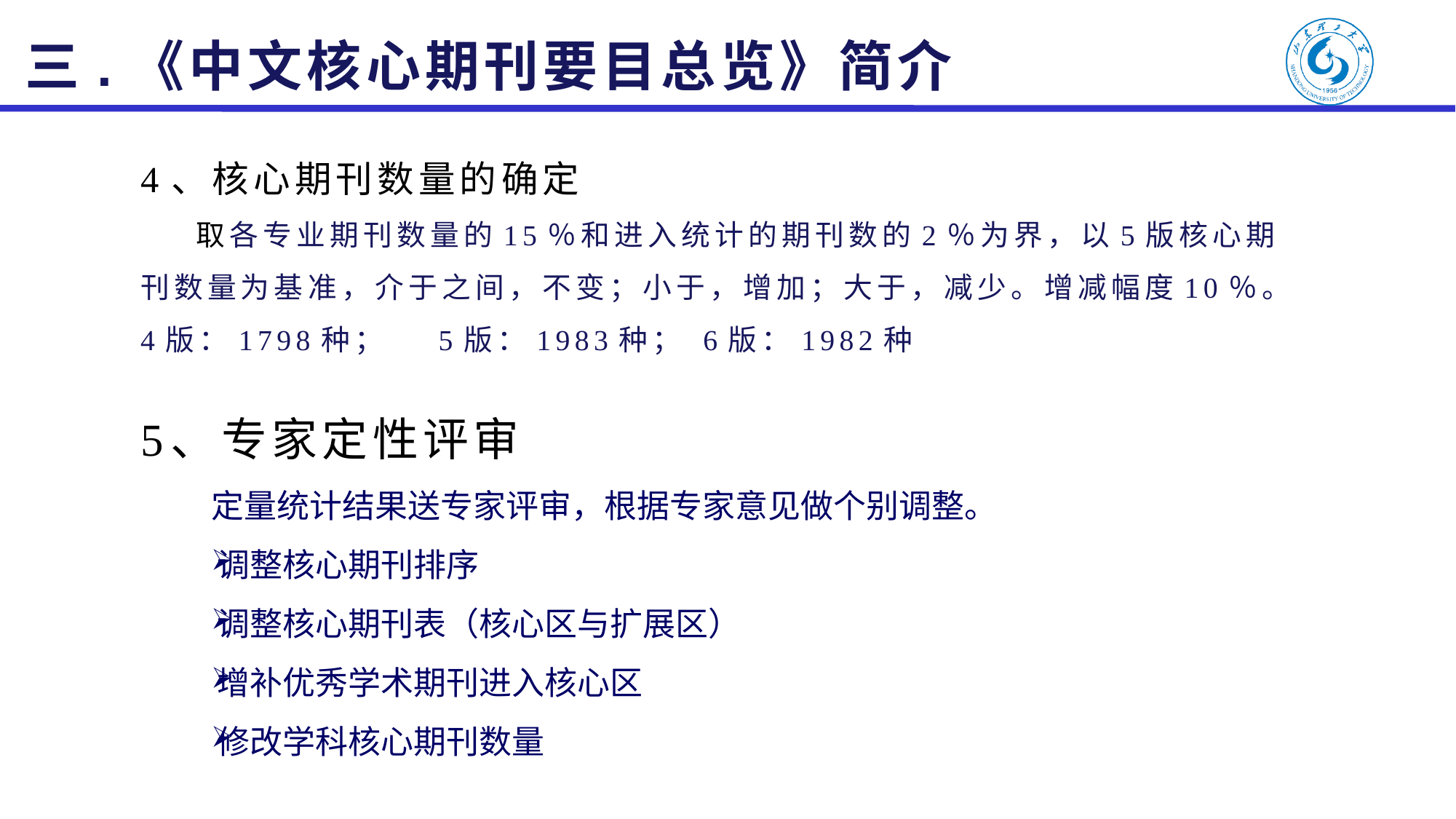

三.《中文核心期刊要目总览》简介
# 4、核心期刊数量的确定 取各专业期刊数量的15％和进入统计的期刊数的2％为界，以5版核心期刊数量为基准，介于之间，不变；小于，增加；大于，减少。增减幅度10％。 4版：1798种；    5版：1983种； 6版：1982种
5、专家定性评审
定量统计结果送专家评审，根据专家意见做个别调整。
调整核心期刊排序
调整核心期刊表（核心区与扩展区）
增补优秀学术期刊进入核心区
修改学科核心期刊数量